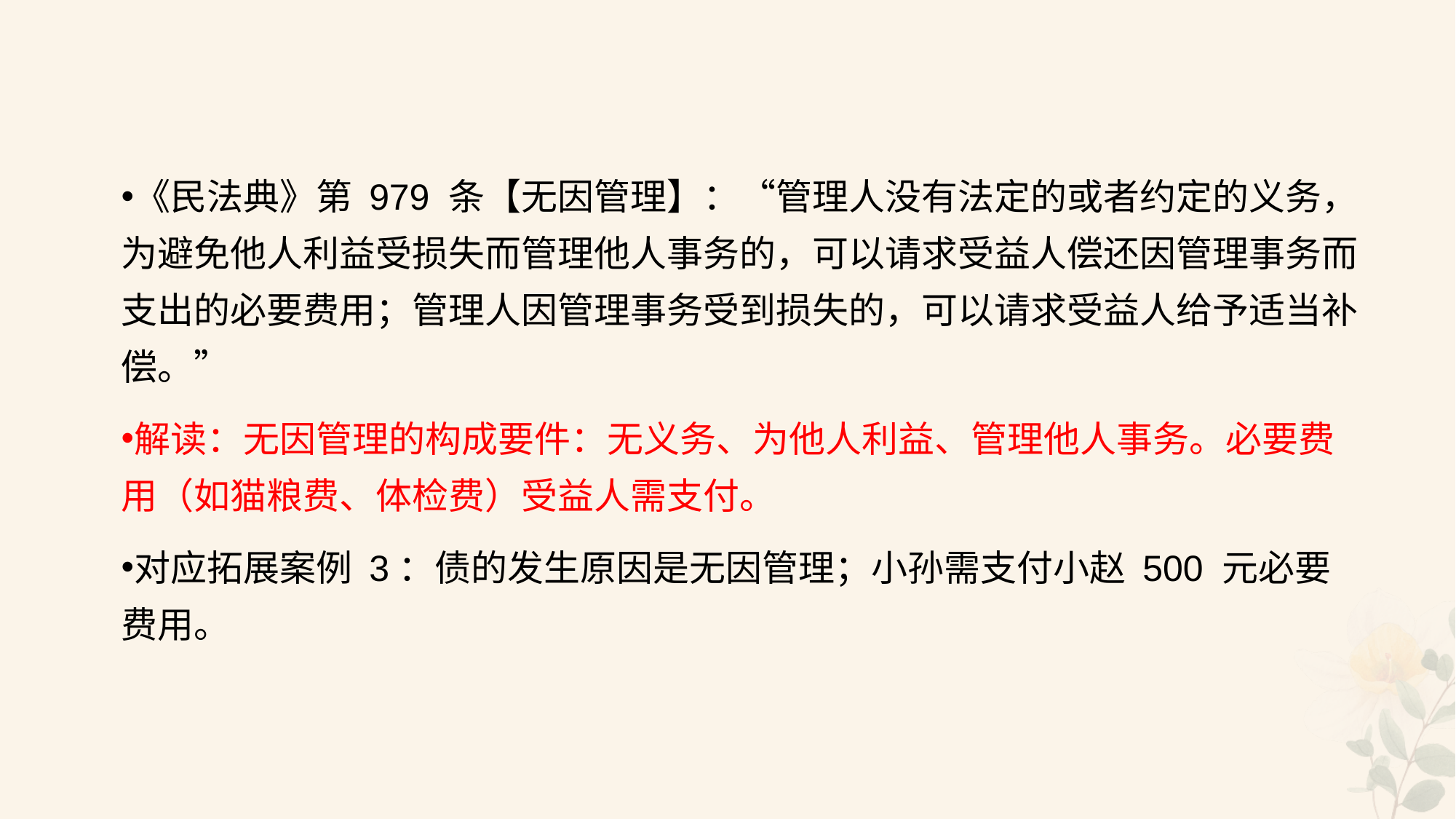

#
《民法典》第 979 条【无因管理】：“管理人没有法定的或者约定的义务，为避免他人利益受损失而管理他人事务的，可以请求受益人偿还因管理事务而支出的必要费用；管理人因管理事务受到损失的，可以请求受益人给予适当补偿。”
解读：无因管理的构成要件：无义务、为他人利益、管理他人事务。必要费用（如猫粮费、体检费）受益人需支付。
对应拓展案例 3：债的发生原因是无因管理；小孙需支付小赵 500 元必要费用。